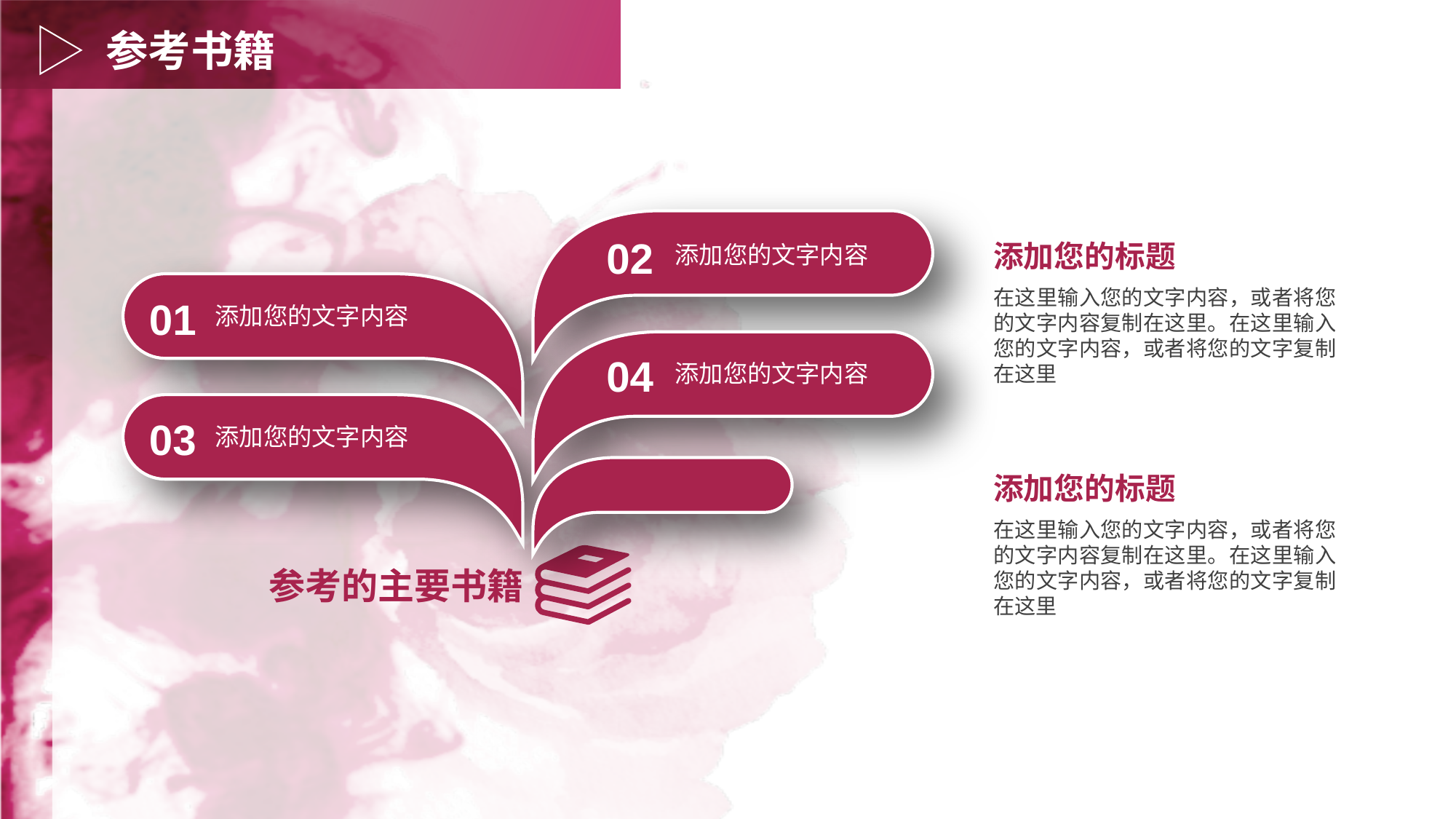

参考书籍

02
添加您的标题
添加您的文字内容

在这里输入您的文字内容，或者将您的文字内容复制在这里。在这里输入您的文字内容，或者将您的文字复制在这里
01
添加您的文字内容

04
添加您的文字内容

03
添加您的文字内容

添加您的标题
在这里输入您的文字内容，或者将您的文字内容复制在这里。在这里输入您的文字内容，或者将您的文字复制在这里

参考的主要书籍